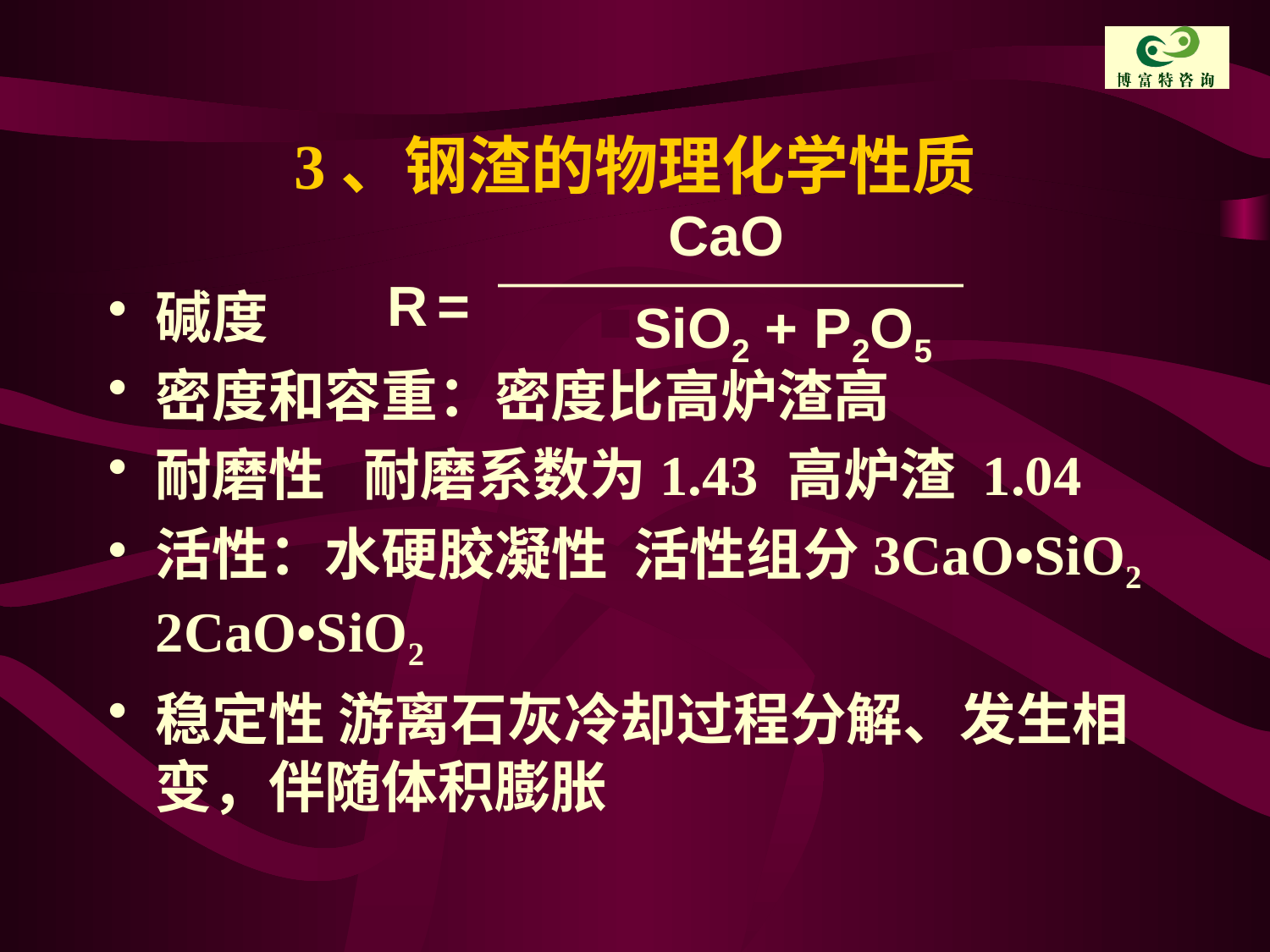

# 3、钢渣的物理化学性质
CaO
R =
碱度
密度和容重：密度比高炉渣高
耐磨性   耐磨系数为1.43 高炉渣 1.04
活性：水硬胶凝性  活性组分3CaO•SiO2 2CaO•SiO2
稳定性 游离石灰冷却过程分解、发生相变，伴随体积膨胀

SiO2 + P2O5